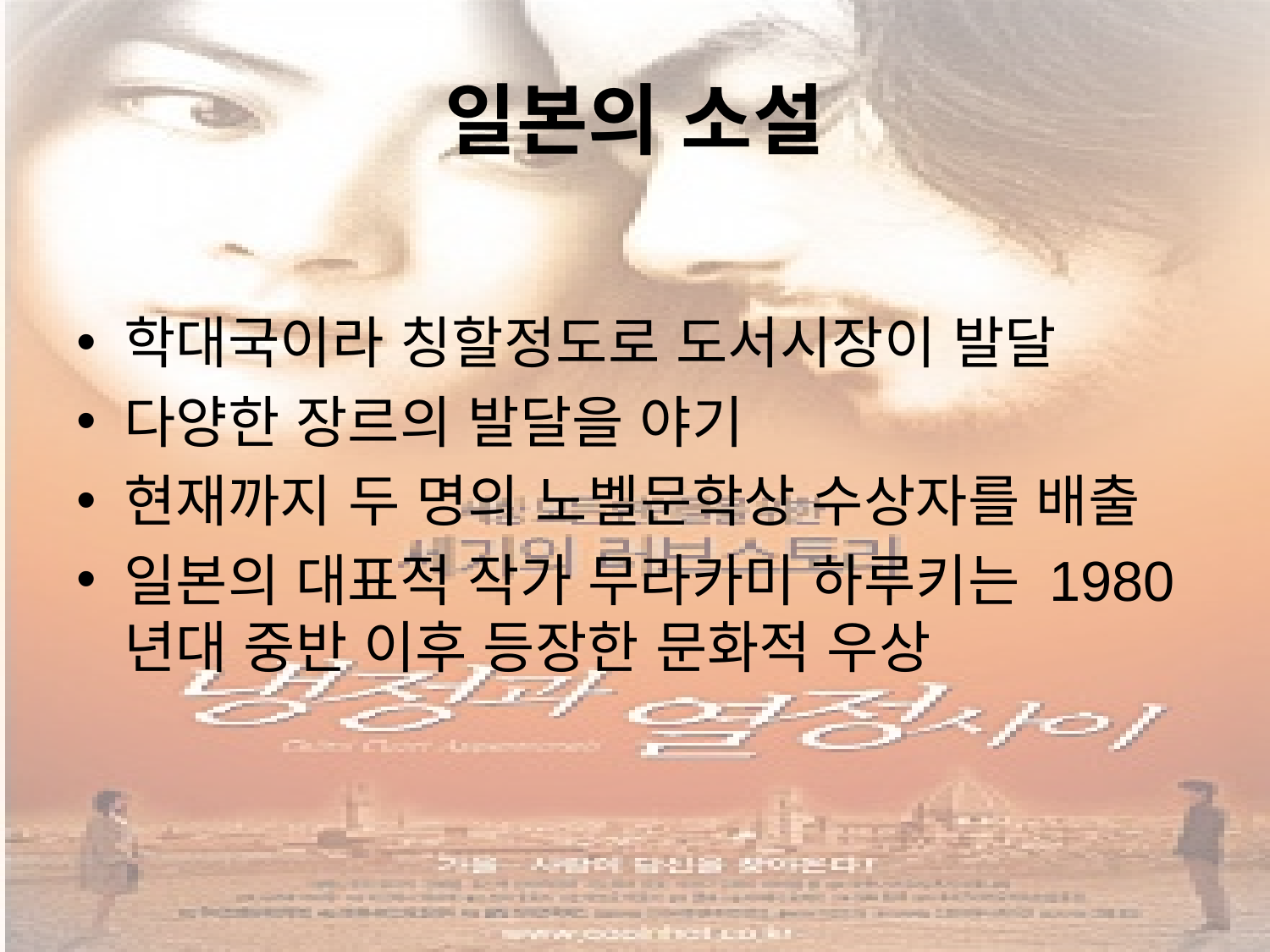

# 일본의 소설

학대국이라 칭할정도로 도서시장이 발달
다양한 장르의 발달을 야기
현재까지 두 명의 노벨문학상 수상자를 배출
일본의 대표적 작가 무라카미 하루키는 1980년대 중반 이후 등장한 문화적 우상